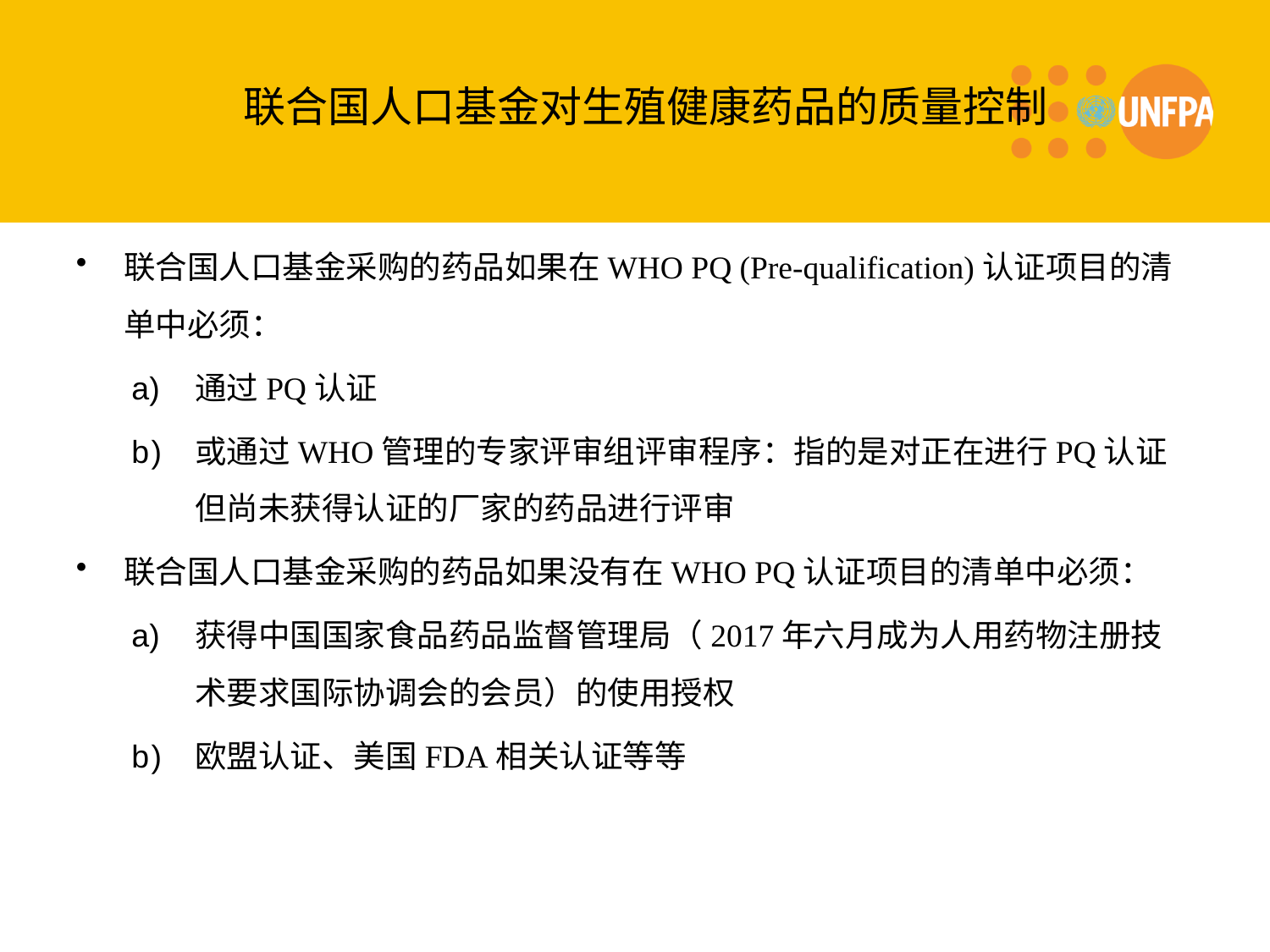

# 联合国人口基金对生殖健康药品的质量控制
联合国人口基金采购的药品如果在WHO PQ (Pre-qualification)认证项目的清单中必须：
通过PQ认证
或通过WHO管理的专家评审组评审程序：指的是对正在进行PQ认证但尚未获得认证的厂家的药品进行评审
联合国人口基金采购的药品如果没有在WHO PQ认证项目的清单中必须：
获得中国国家食品药品监督管理局（2017年六月成为人用药物注册技术要求国际协调会的会员）的使用授权
欧盟认证、美国FDA相关认证等等